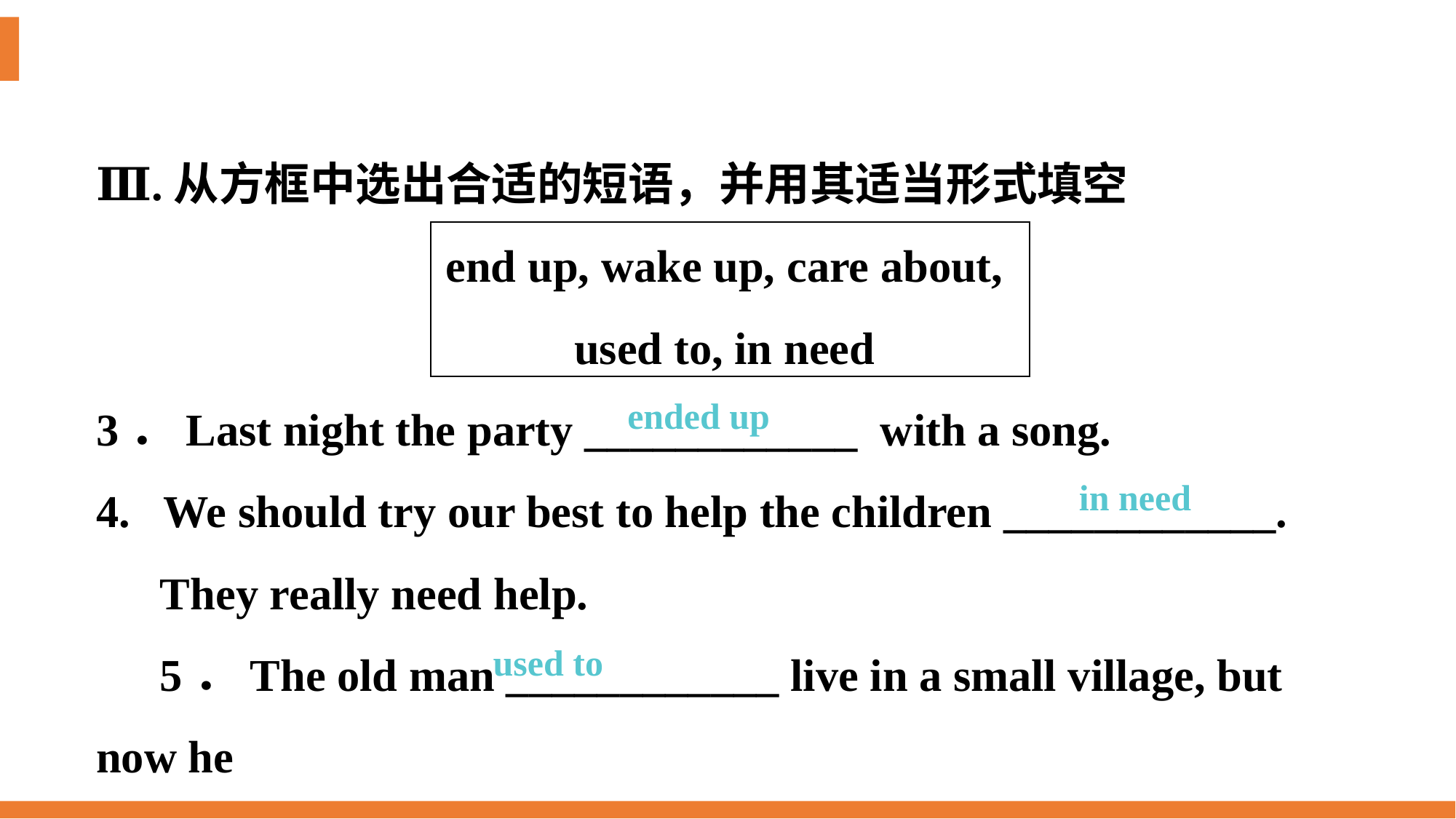

Ⅲ.从方框中选出合适的短语，并用其适当形式填空
 end up, wake up, care about,
used to, in need
3．Last night the party ____________  with a song.
4.   We should try our best to help the children ____________.
They really need help.
5．The old man ____________ live in a small village, but now he
lives in a big city.

ended up
in need
used to